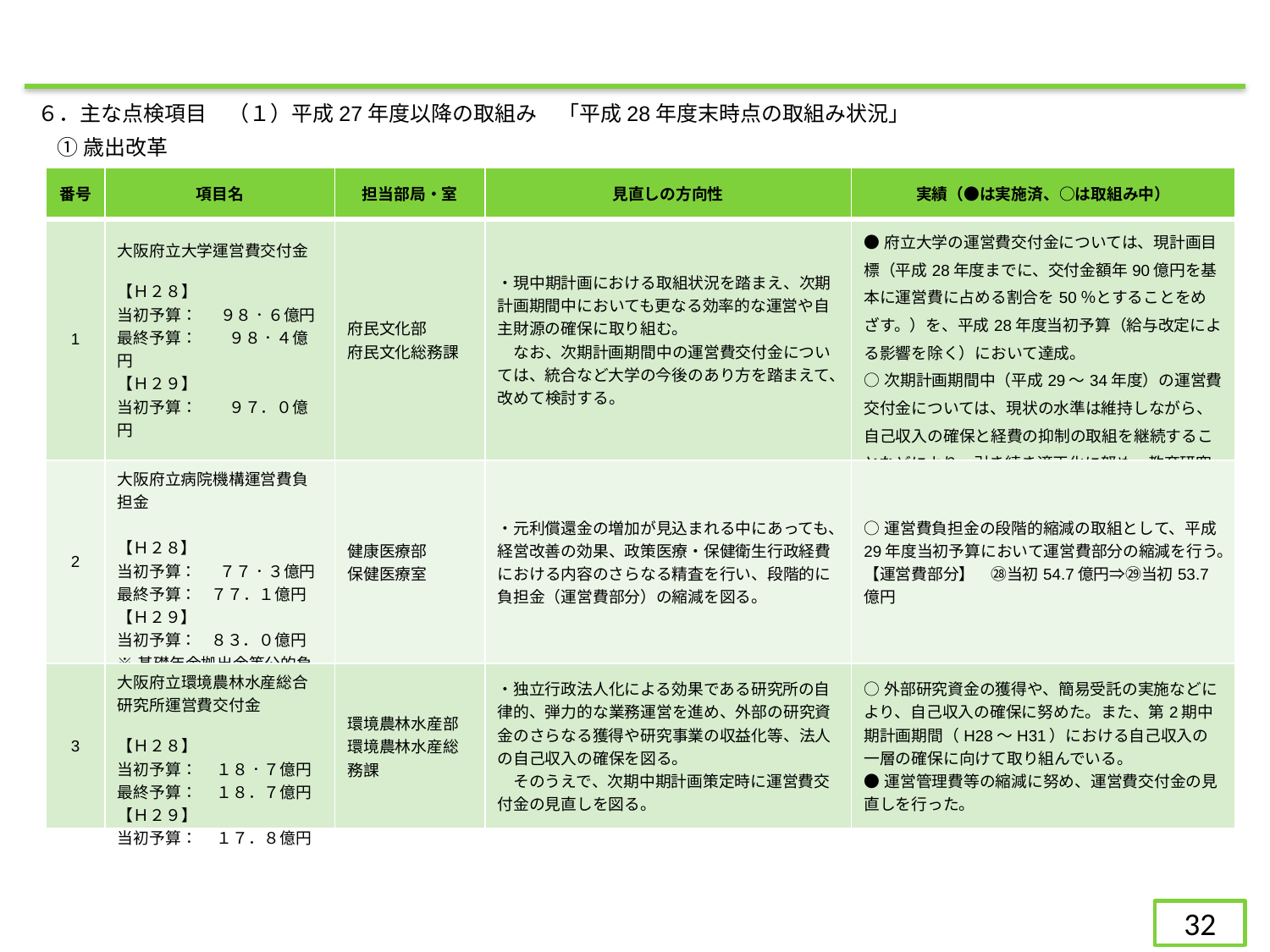

６．主な点検項目　（１）平成27年度以降の取組み　「平成28年度末時点の取組み状況」
①歳出改革
| 番号 | 項目名 | 担当部局・室 | 見直しの方向性 | 実績（●は実施済、○は取組み中） |
| --- | --- | --- | --- | --- |
| 1 | 大阪府立大学運営費交付金 【Ｈ２８】 当初予算：　 ９８．６億円 最終予算：　　９８．４億円 【Ｈ２９】 当初予算：　　９７．０億円 | 府民文化部 府民文化総務課 | ・現中期計画における取組状況を踏まえ、次期計画期間中においても更なる効率的な運営や自主財源の確保に取り組む。 　なお、次期計画期間中の運営費交付金については、統合など大学の今後のあり方を踏まえて、改めて検討する。 | ●府立大学の運営費交付金については、現計画目標（平成28年度までに、交付金額年90億円を基本に運営費に占める割合を50％とすることをめざす。）を、平成28年度当初予算（給与改定による影響を除く）において達成。 ○次期計画期間中（平成29～34年度）の運営費交付金については、現状の水準は維持しながら、自己収入の確保と経費の抑制の取組を継続することなどにより、引き続き適正化に努め、教育研究に必要となる運営費を確保していく。 |
| 2 | 大阪府立病院機構運営費負担金 【Ｈ２８】 当初予算： 　７７．３億円 最終予算： ７７．１億円 【Ｈ２９】 当初予算： ８３．０億円 ※基礎年金拠出金等公的負担金は分離して予算化 | 健康医療部　 保健医療室 | ・元利償還金の増加が見込まれる中にあっても、経営改善の効果、政策医療・保健衛生行政経費における内容のさらなる精査を行い、段階的に負担金（運営費部分）の縮減を図る。 | ○運営費負担金の段階的縮減の取組として、平成29年度当初予算において運営費部分の縮減を行う。 【運営費部分】　㉘当初54.7億円⇒㉙当初53.7億円 |
| 3 | 大阪府立環境農林水産総合研究所運営費交付金 【Ｈ２８】 当初予算：　 １８．７億円 最終予算：　 １８．７億円 【Ｈ２９】 当初予算：　 １７．８億円 | 環境農林水産部 環境農林水産総務課 | ・独立行政法人化による効果である研究所の自律的、弾力的な業務運営を進め、外部の研究資金のさらなる獲得や研究事業の収益化等、法人の自己収入の確保を図る。 　そのうえで、次期中期計画策定時に運営費交付金の見直しを図る。 | ○外部研究資金の獲得や、簡易受託の実施などにより、自己収入の確保に努めた。また、第2期中期計画期間（H28～H31）における自己収入の一層の確保に向けて取り組んでいる。 ●運営管理費等の縮減に努め、運営費交付金の見直しを行った。 |
32